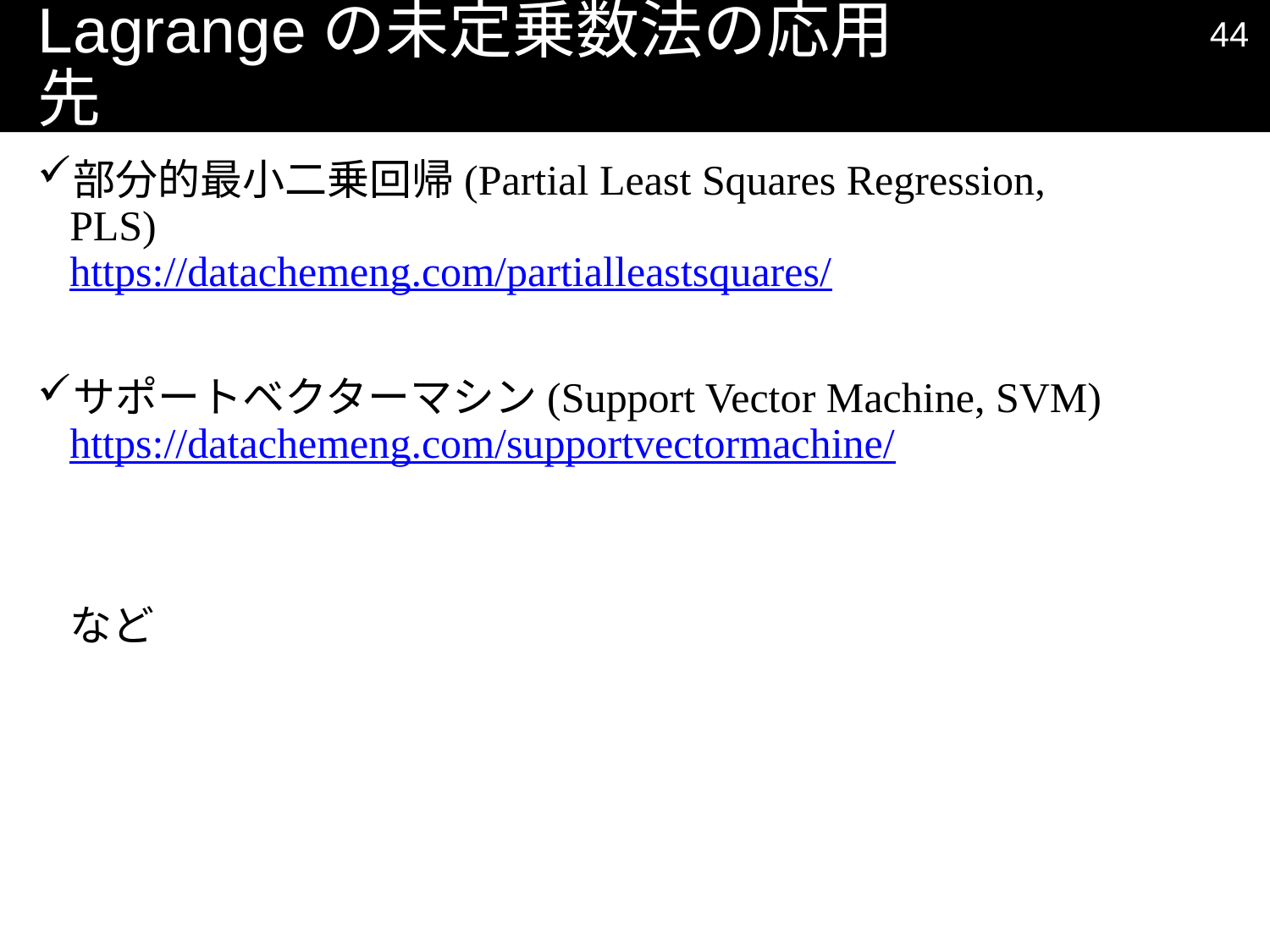

44
# Lagrangeの未定乗数法の応用先
部分的最小二乗回帰(Partial Least Squares Regression, PLS)
https://datachemeng.com/partialleastsquares/

サポートベクターマシン(Support Vector Machine, SVM)
https://datachemeng.com/supportvectormachine/
など